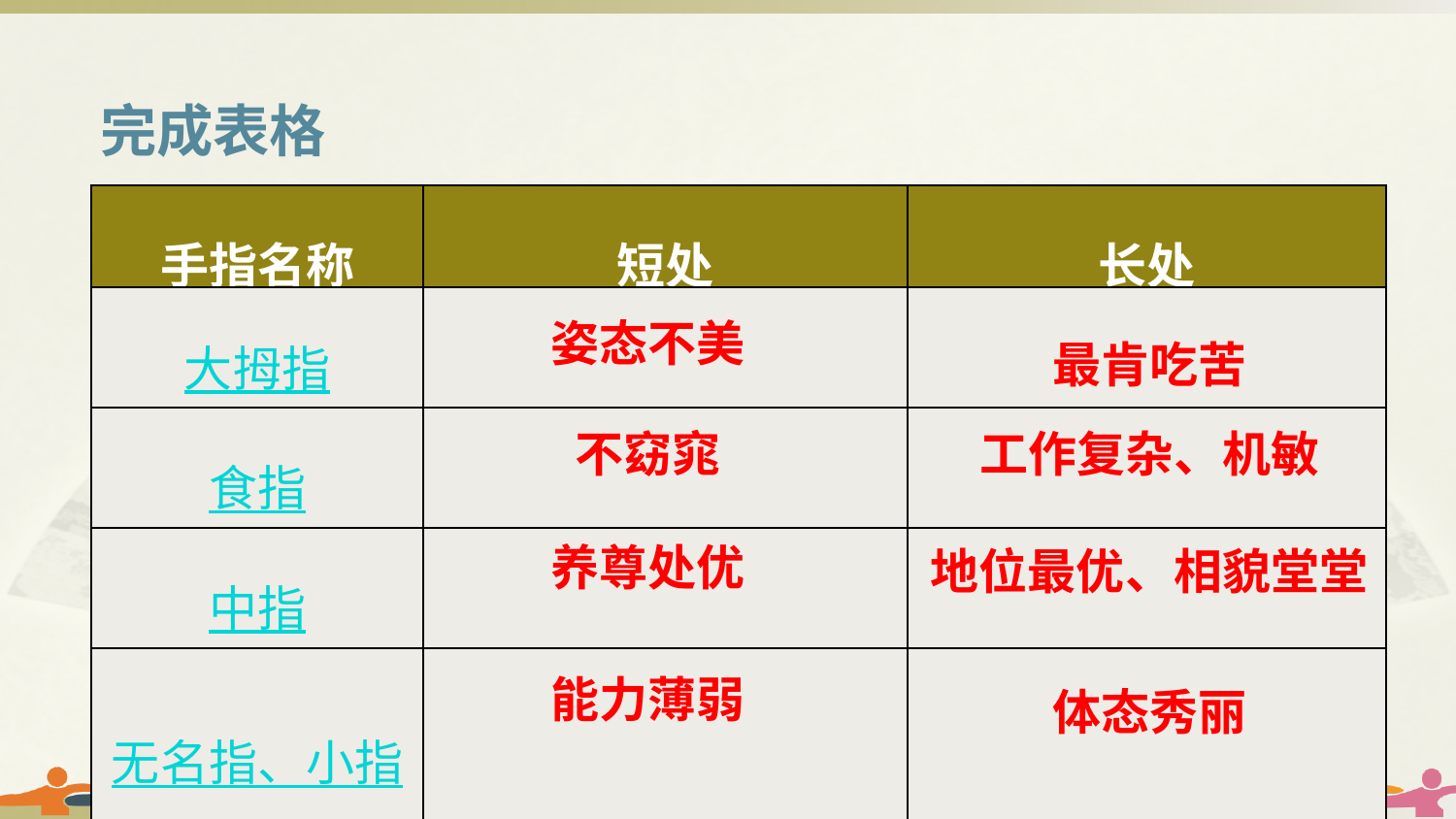

完成表格
| 手指名称 | 短处 | 长处 |
| --- | --- | --- |
| 大拇指 |  |  |
| 食指 |  |  |
| 中指 |  |  |
| 无名指、小指 |  |  |
最肯吃苦
姿态不美
不窈窕
工作复杂、机敏
养尊处优
地位最优、相貌堂堂
体态秀丽
能力薄弱